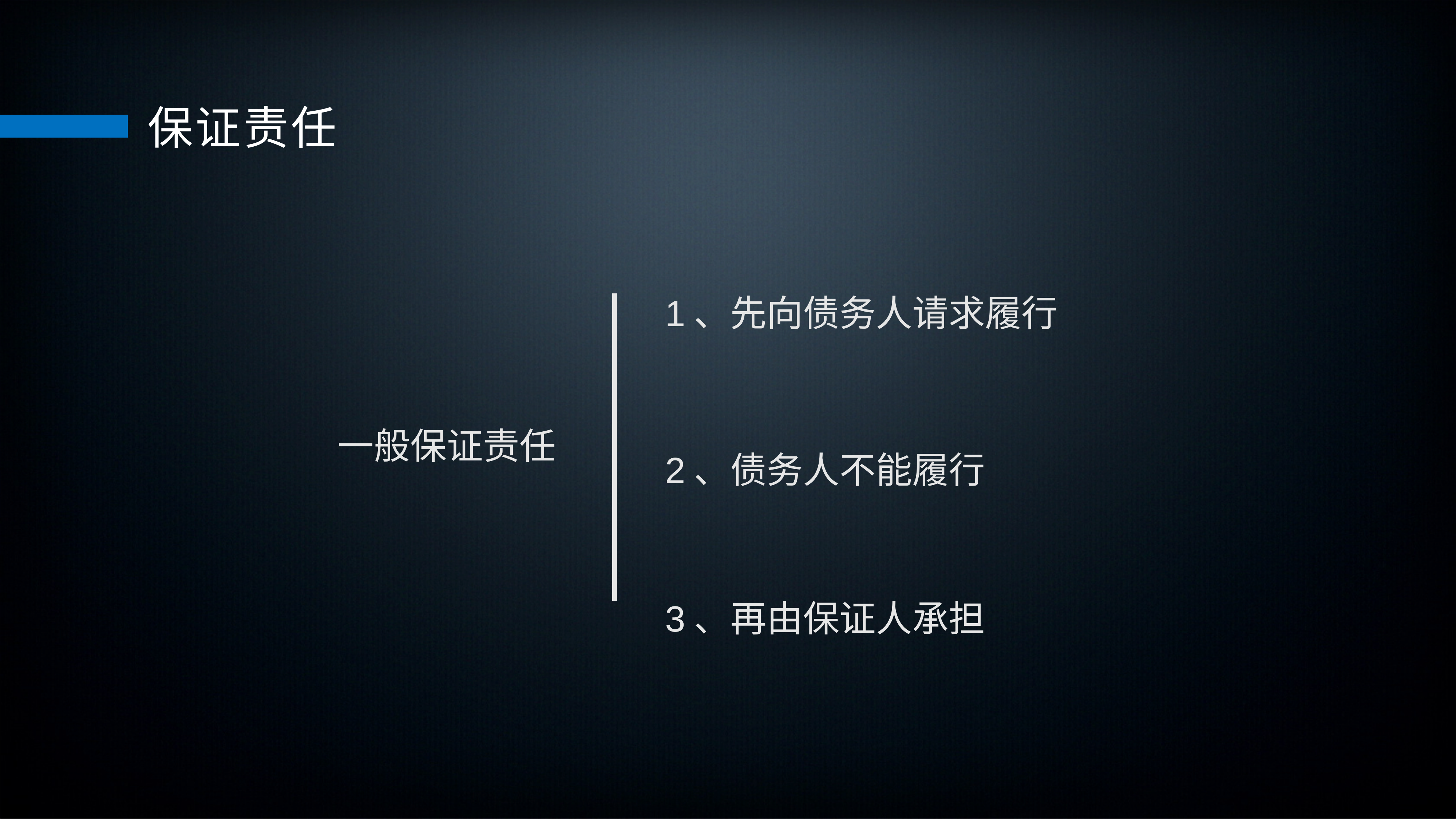

保证责任

1、先向债务人请求履行
2、债务人不能履行
3、再由保证人承担
一般保证责任